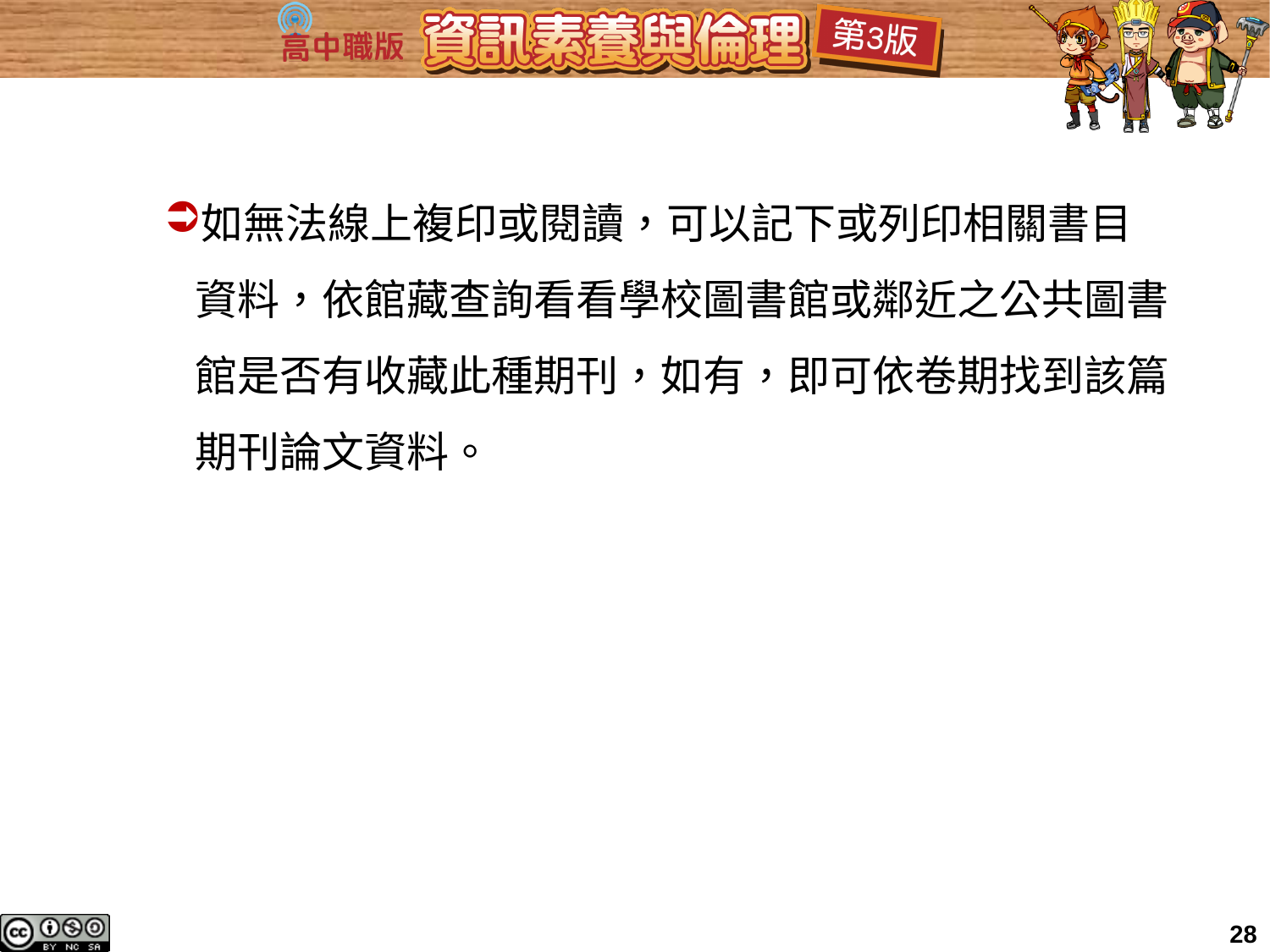

如無法線上複印或閱讀，可以記下或列印相關書目資料，依館藏查詢看看學校圖書館或鄰近之公共圖書館是否有收藏此種期刊，如有，即可依卷期找到該篇期刊論文資料。

28